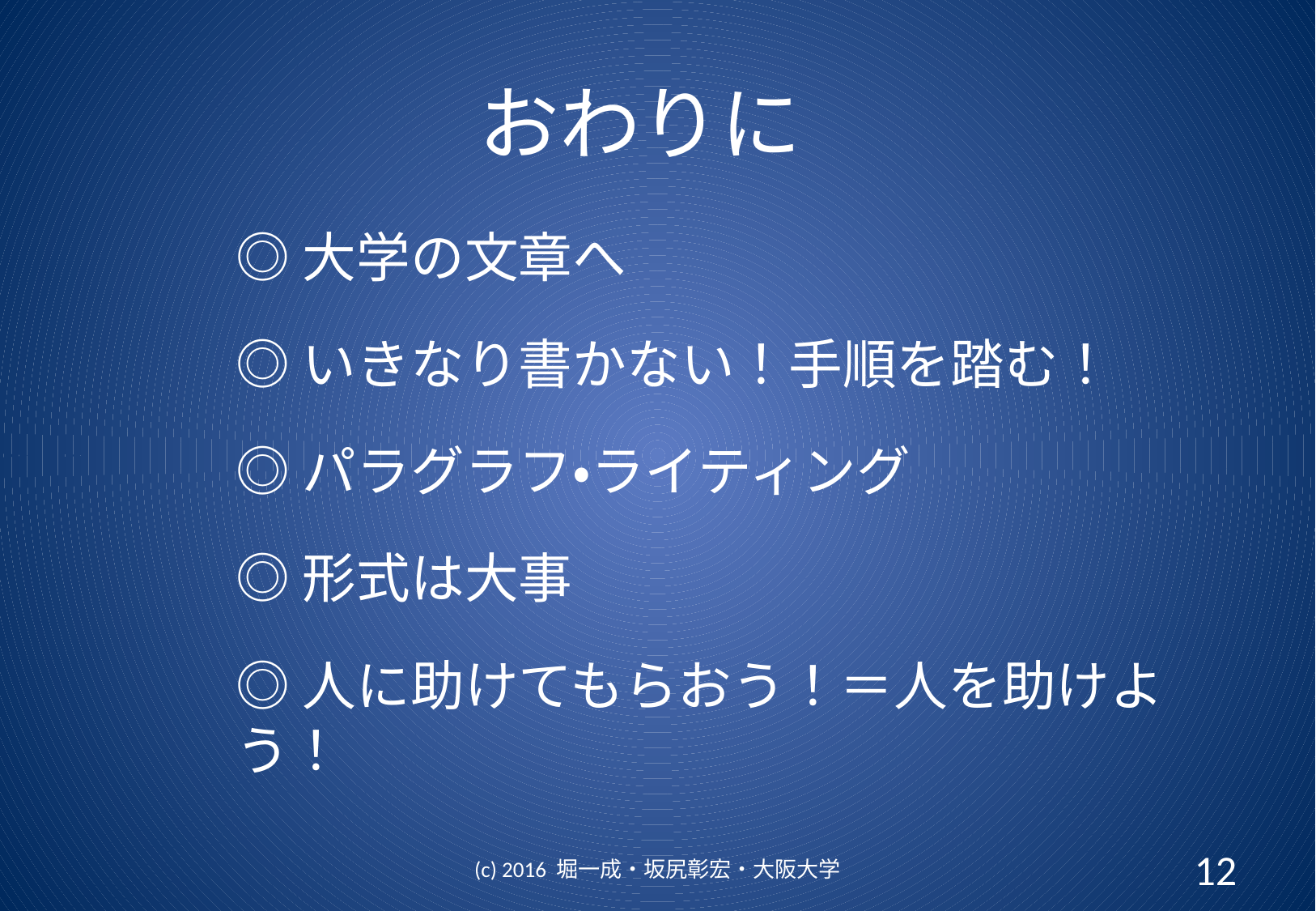

# おわりに
◎大学の文章へ
◎いきなり書かない！手順を踏む！
◎パラグラフ・ライティング
◎形式は大事
◎人に助けてもらおう！＝人を助けよう！
(c) 2016 堀一成・坂尻彰宏・大阪大学
12